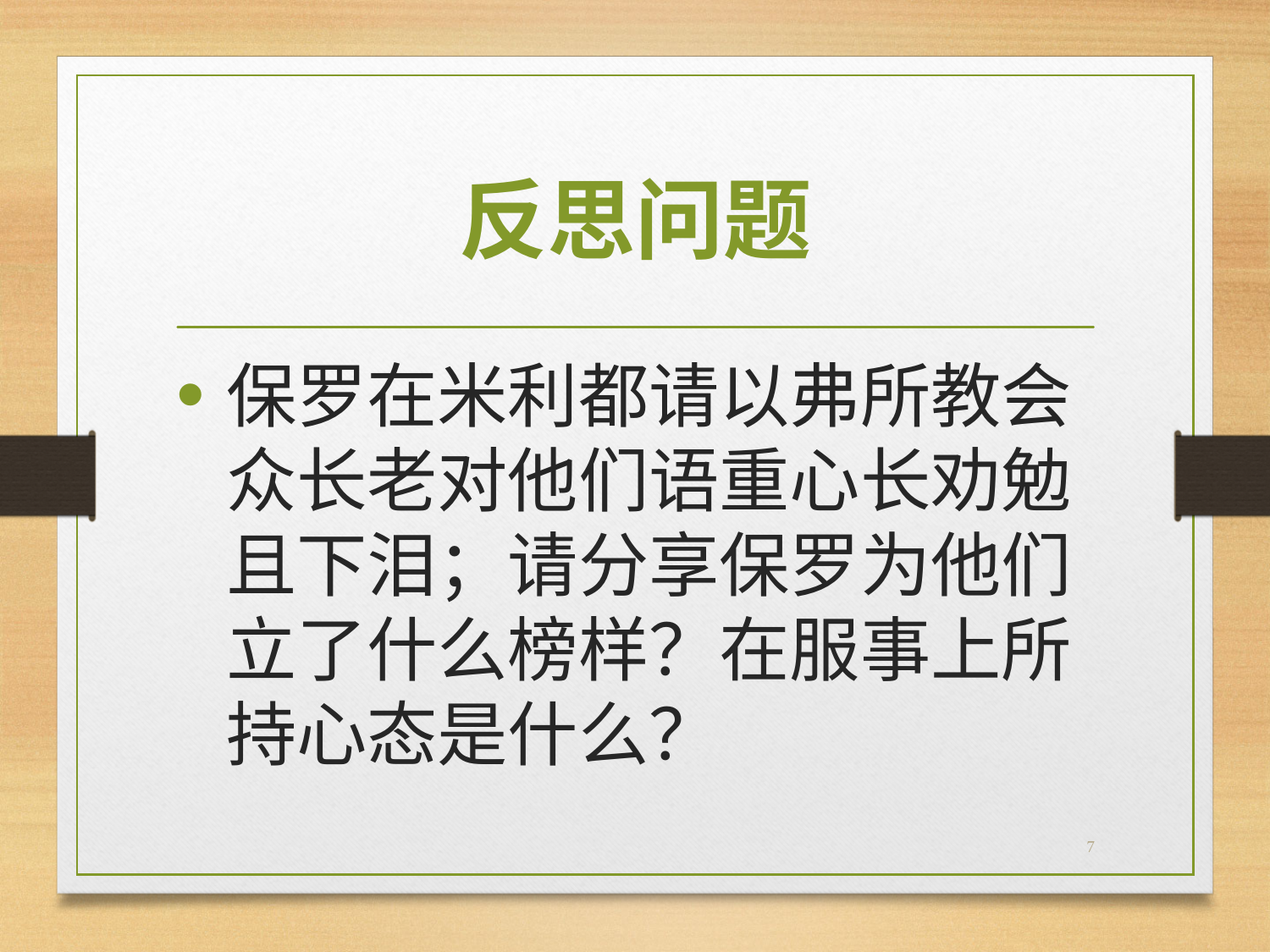

# 反思问题
保罗在米利都请以弗所教会众长老对他们语重心长劝勉且下泪；请分享保罗为他们立了什么榜样？在服事上所持心态是什么？
7